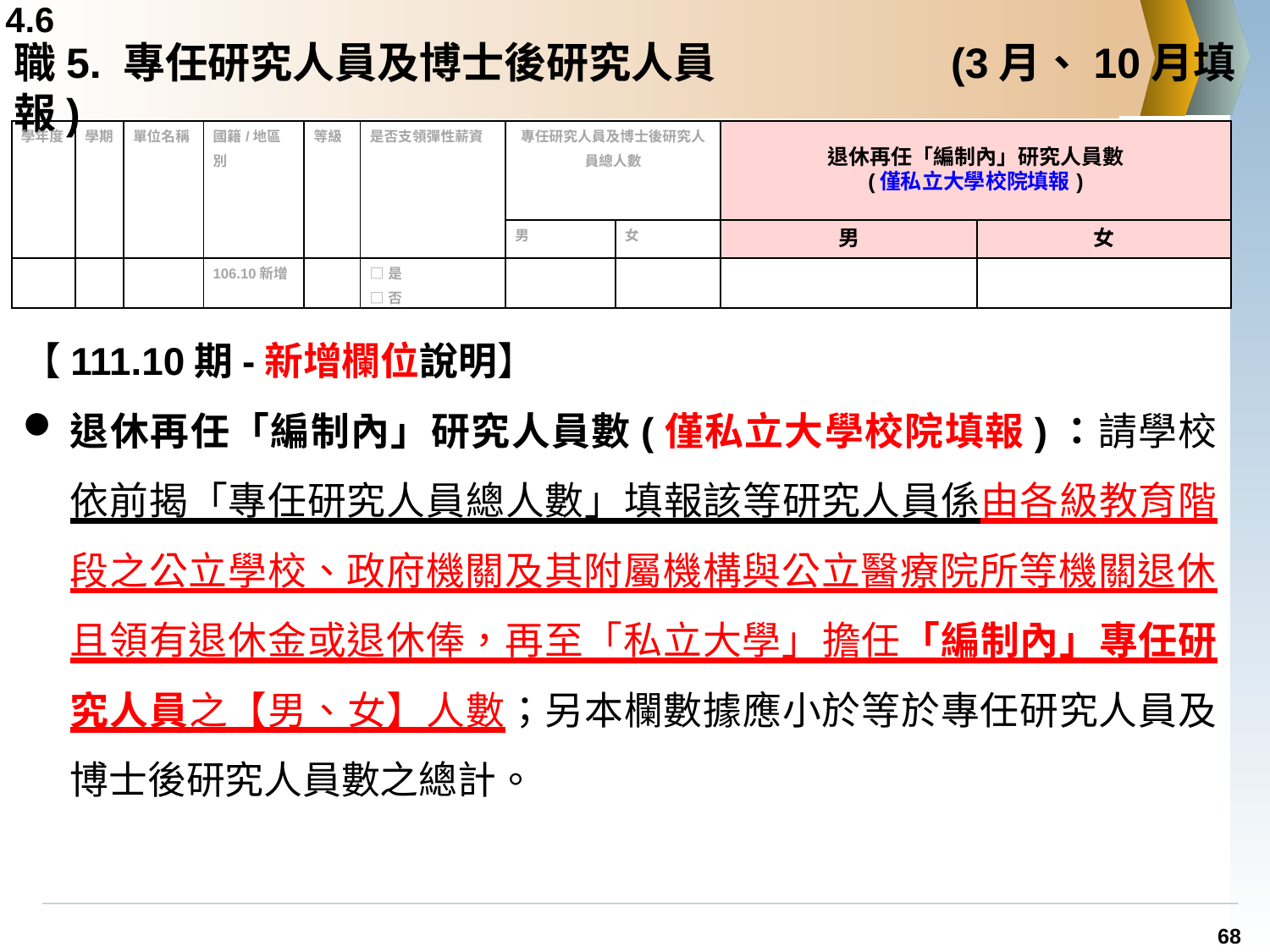

4.6
# 職5. 專任研究人員及博士後研究人員		    (3月、10月填報)
| 學年度 | 學期 | 單位名稱 | 國籍/地區別 | 等級 | 是否支領彈性薪資 | 專任研究人員及博士後研究人員總人數 |  | 退休再任「編制內」研究人員數 (僅私立大學校院填報) |  |
| --- | --- | --- | --- | --- | --- | --- | --- | --- | --- |
|  |  |  |  |  |  | 男 | 女 | 男 | 女 |
|  |  |  | 106.10新增 |  | □是 □否 |  |  |  |  |
【111.10期-新增欄位說明】
退休再任「編制內」研究人員數(僅私立大學校院填報)：請學校依前揭「專任研究人員總人數」填報該等研究人員係由各級教育階段之公立學校、政府機關及其附屬機構與公立醫療院所等機關退休且領有退休金或退休俸，再至「私立大學」擔任「編制內」專任研究人員之【男、女】人數；另本欄數據應小於等於專任研究人員及博士後研究人員數之總計。